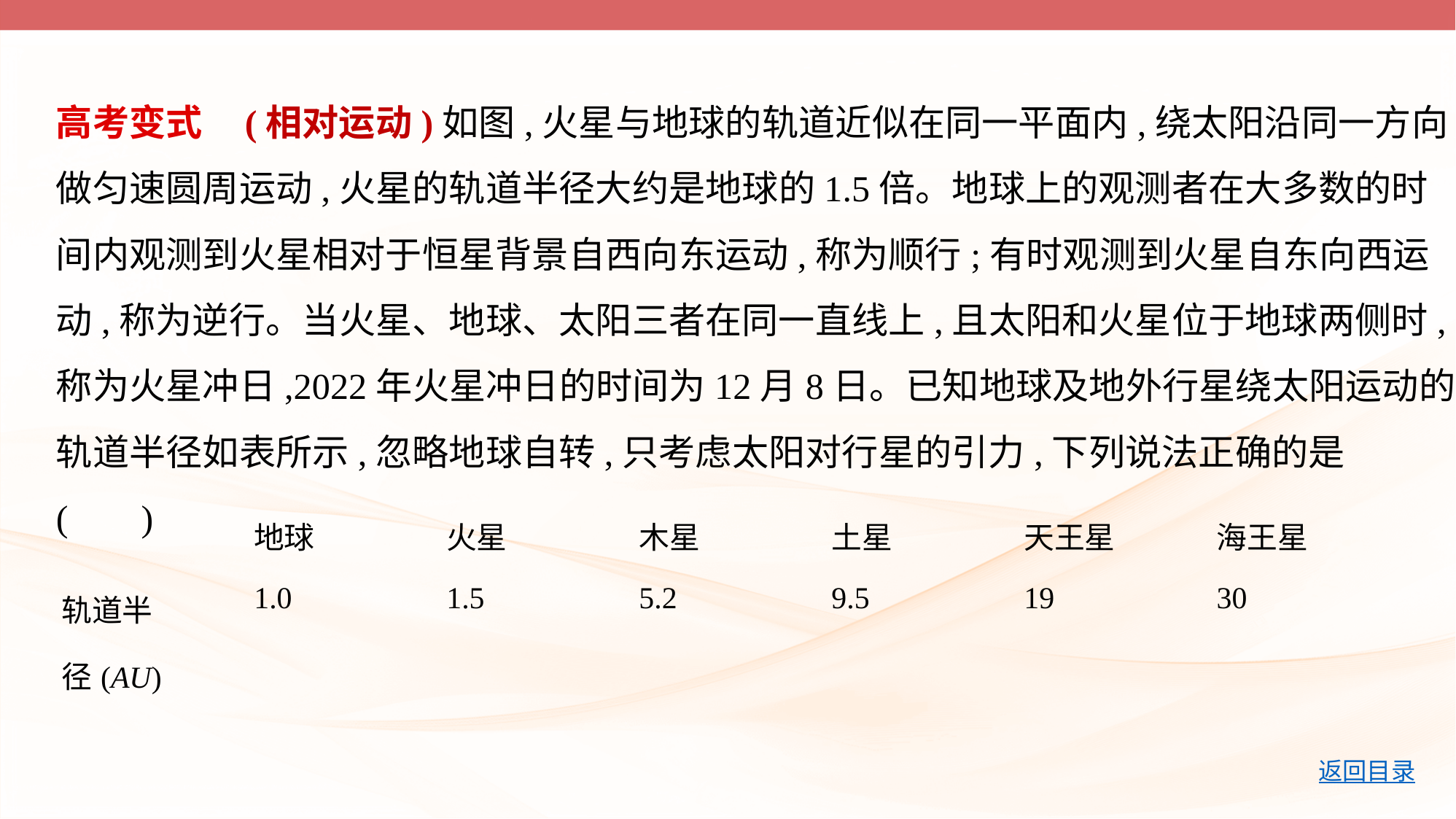

高考变式    (相对运动)如图,火星与地球的轨道近似在同一平面内,绕太阳沿同一方向
做匀速圆周运动,火星的轨道半径大约是地球的1.5倍。地球上的观测者在大多数的时
间内观测到火星相对于恒星背景自西向东运动,称为顺行;有时观测到火星自东向西运
动,称为逆行。当火星、地球、太阳三者在同一直线上,且太阳和火星位于地球两侧时,
称为火星冲日,2022年火星冲日的时间为12月8日。已知地球及地外行星绕太阳运动的
轨道半径如表所示,忽略地球自转,只考虑太阳对行星的引力,下列说法正确的是 (        )
|  | 地球 | 火星 | 木星 | 土星 | 天王星 | 海王星 |
| --- | --- | --- | --- | --- | --- | --- |
| 轨道半 径(AU) | 1.0 | 1.5 | 5.2 | 9.5 | 19 | 30 |